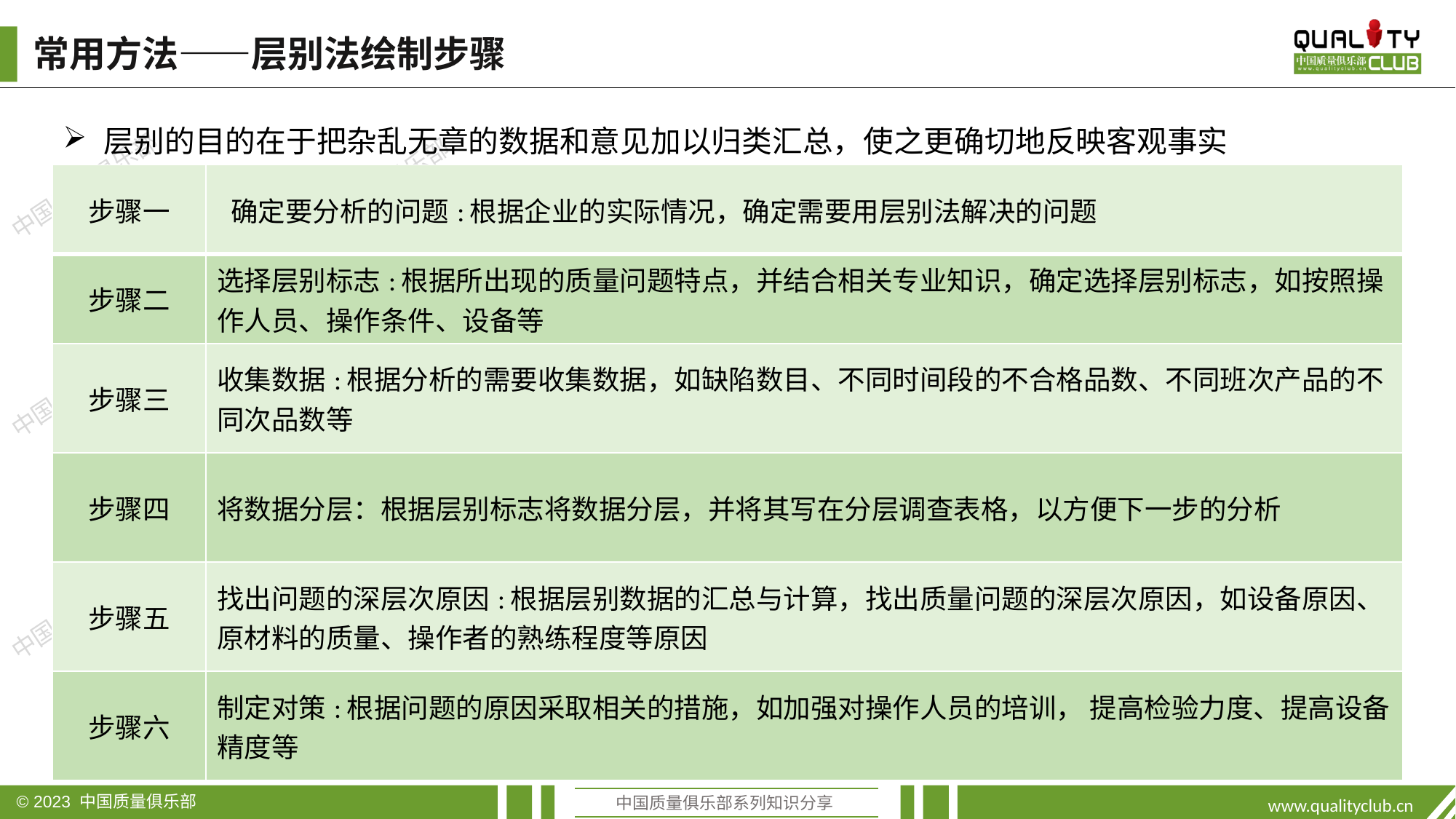

常用方法——层别法绘制步骤
层别的目的在于把杂乱无章的数据和意见加以归类汇总，使之更确切地反映客观事实
| 步骤一 | 确定要分析的问题:根据企业的实际情况，确定需要用层别法解决的问题 |
| --- | --- |
| 步骤二 | 选择层别标志:根据所出现的质量问题特点，并结合相关专业知识，确定选择层别标志，如按照操作人员、操作条件、设备等 |
| 步骤三 | 收集数据:根据分析的需要收集数据，如缺陷数目、不同时间段的不合格品数、不同班次产品的不同次品数等 |
| 步骤四 | 将数据分层：根据层别标志将数据分层，并将其写在分层调查表格，以方便下一步的分析 |
| 步骤五 | 找出问题的深层次原因:根据层别数据的汇总与计算，找出质量问题的深层次原因，如设备原因、原材料的质量、操作者的熟练程度等原因 |
| 步骤六 | 制定对策:根据问题的原因采取相关的措施，如加强对操作人员的培训， 提高检验力度、提高设备精度等 |